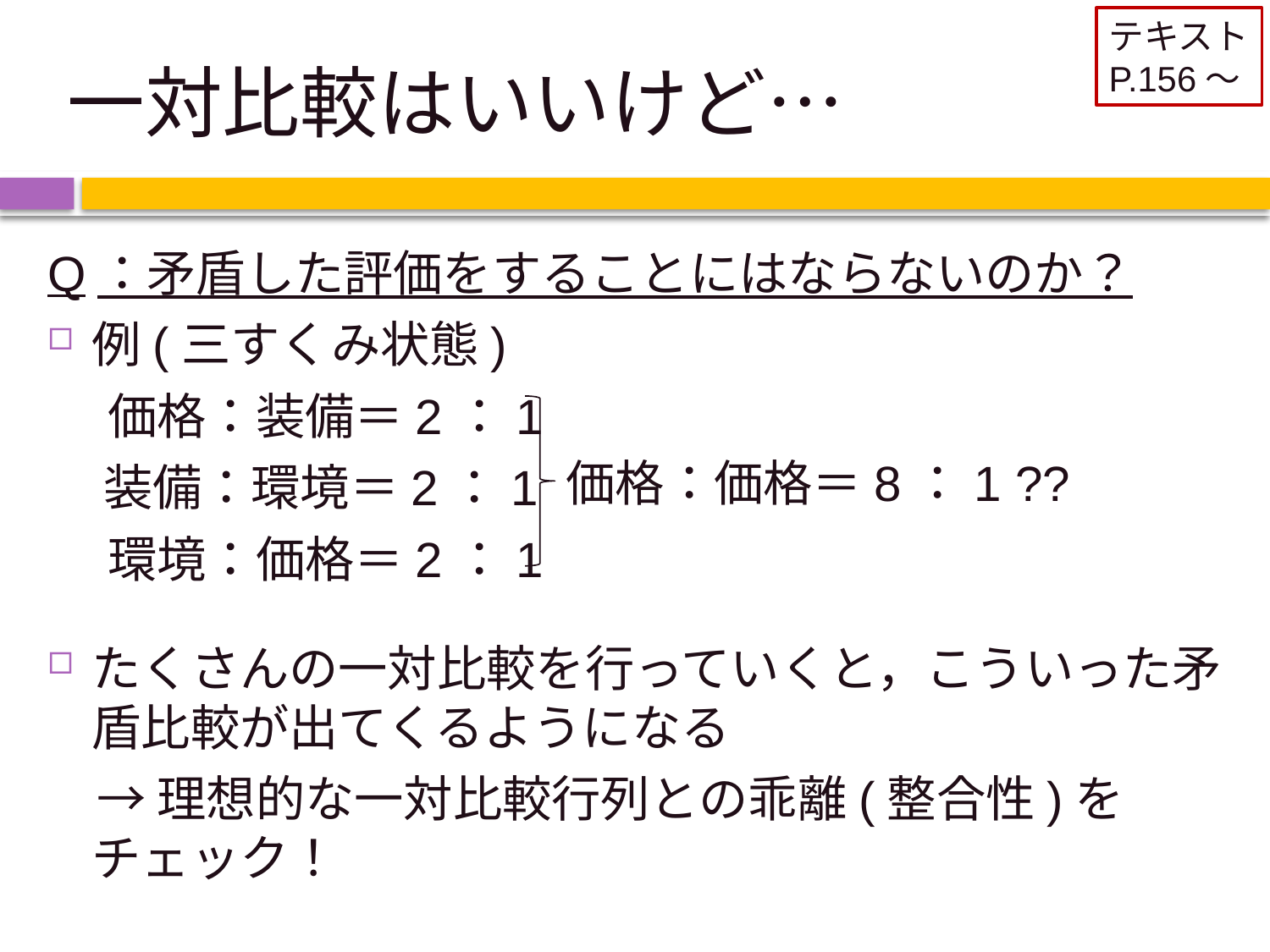

テキスト
P.156～
# 一対比較はいいけど…
Q：矛盾した評価をすることにはならないのか？
例(三すくみ状態)
　 価格：装備＝2：1
    装備：環境＝2：1
　 環境：価格＝2：1

たくさんの一対比較を行っていくと，こういった矛盾比較が出てくるようになる
　→ 理想的な一対比較行列との乖離(整合性)をチェック！

価格：価格＝8：1 ??